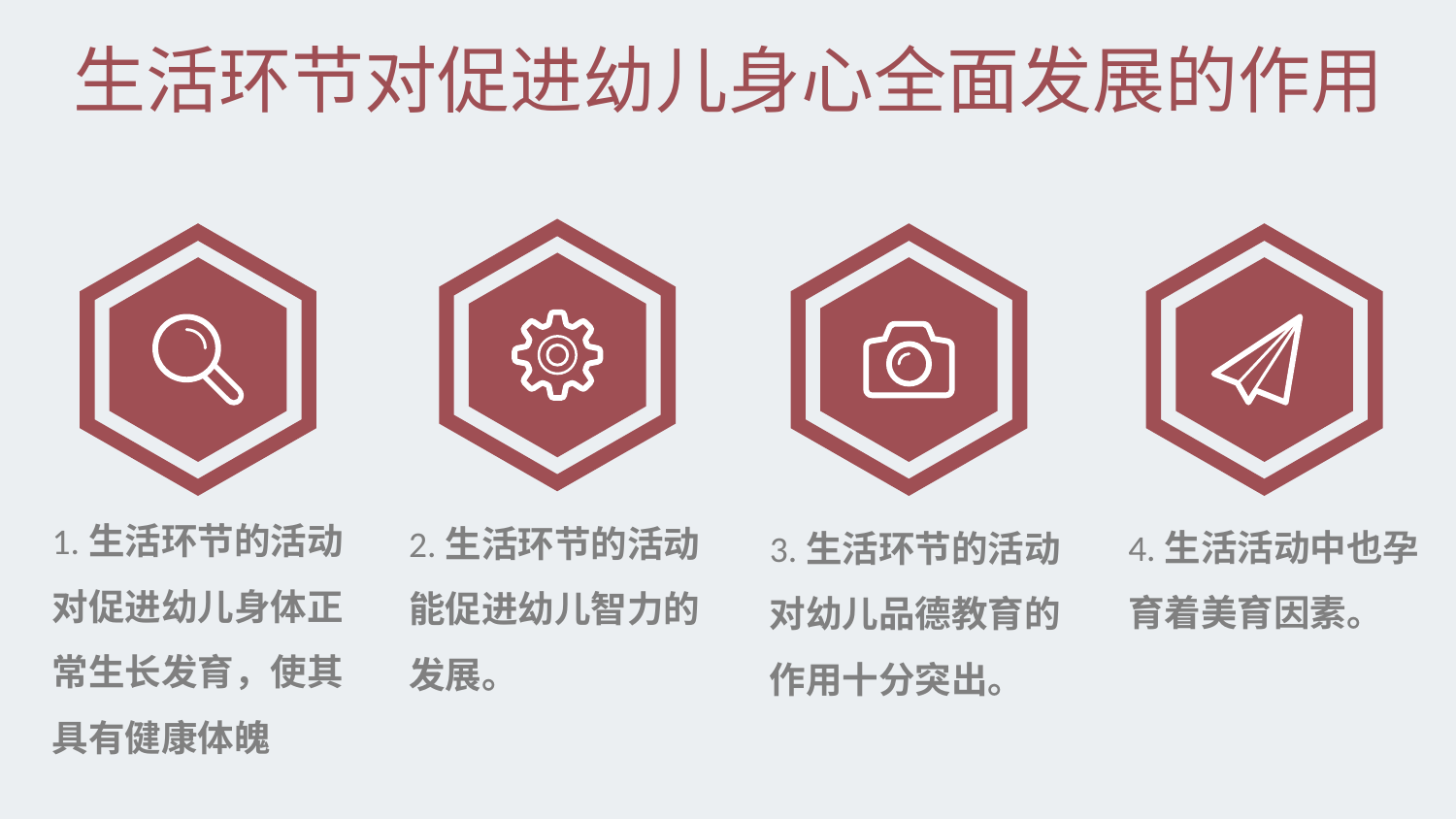

生活环节对促进幼儿身心全面发展的作用

2.生活环节的活动能促进幼儿智力的发展。

1.生活环节的活动对促进幼儿身体正常生长发育，使其具有健康体魄

3.生活环节的活动对幼儿品德教育的作用十分突出。

4.生活活动中也孕育着美育因素。